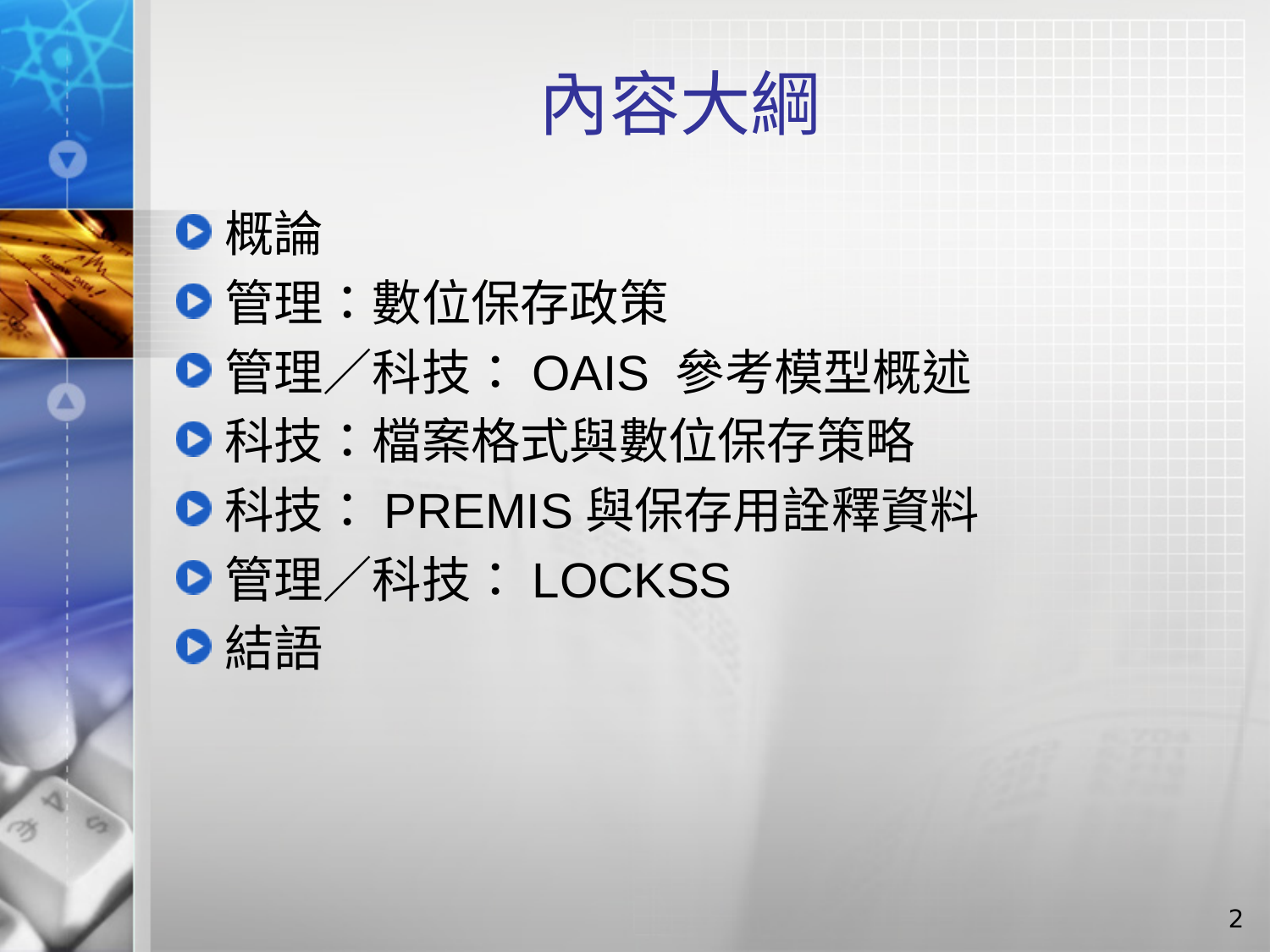

# 內容大綱
概論
管理：數位保存政策
管理／科技：OAIS 參考模型概述
科技：檔案格式與數位保存策略
科技：PREMIS與保存用詮釋資料
管理／科技：LOCKSS
結語
2